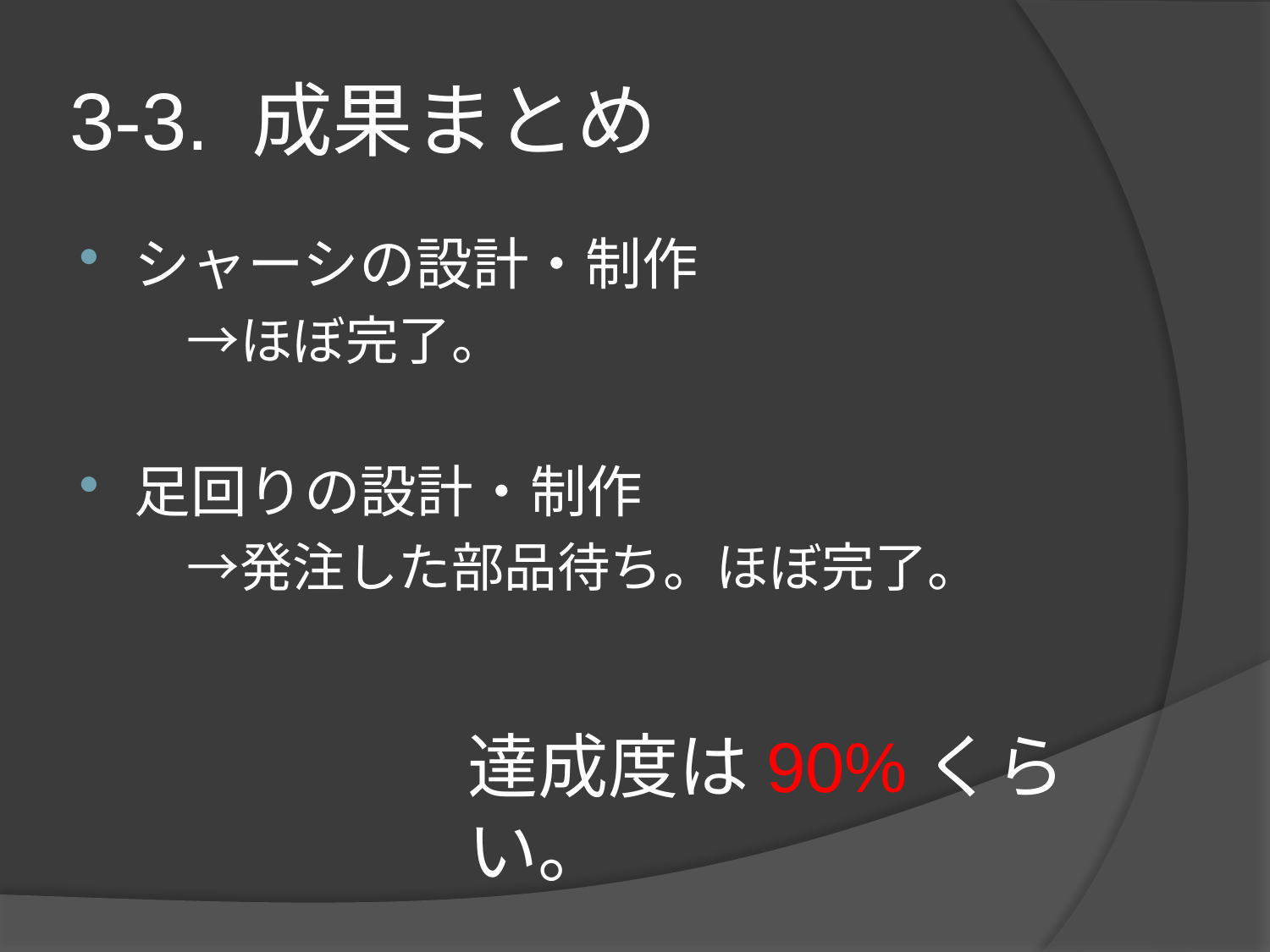

# 3-3. 成果まとめ
シャーシの設計・制作
　　→ほぼ完了。

足回りの設計・制作
　　→発注した部品待ち。ほぼ完了。
達成度は90%くらい。